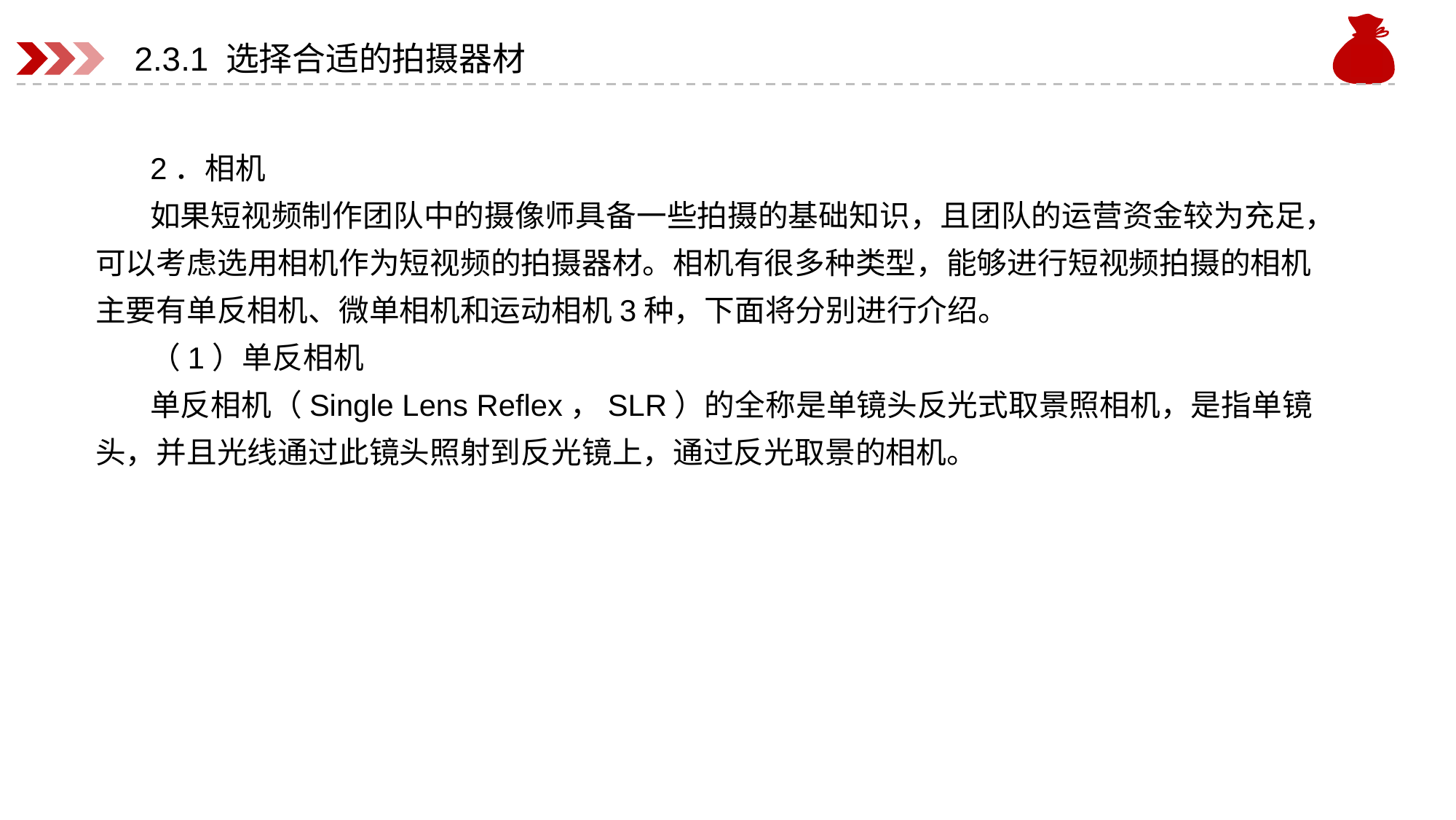

# 2.3.1 选择合适的拍摄器材
32
2．相机
如果短视频制作团队中的摄像师具备一些拍摄的基础知识，且团队的运营资金较为充足，可以考虑选用相机作为短视频的拍摄器材。相机有很多种类型，能够进行短视频拍摄的相机主要有单反相机、微单相机和运动相机3种，下面将分别进行介绍。
（1）单反相机
单反相机（Single Lens Reflex，SLR）的全称是单镜头反光式取景照相机，是指单镜头，并且光线通过此镜头照射到反光镜上，通过反光取景的相机。